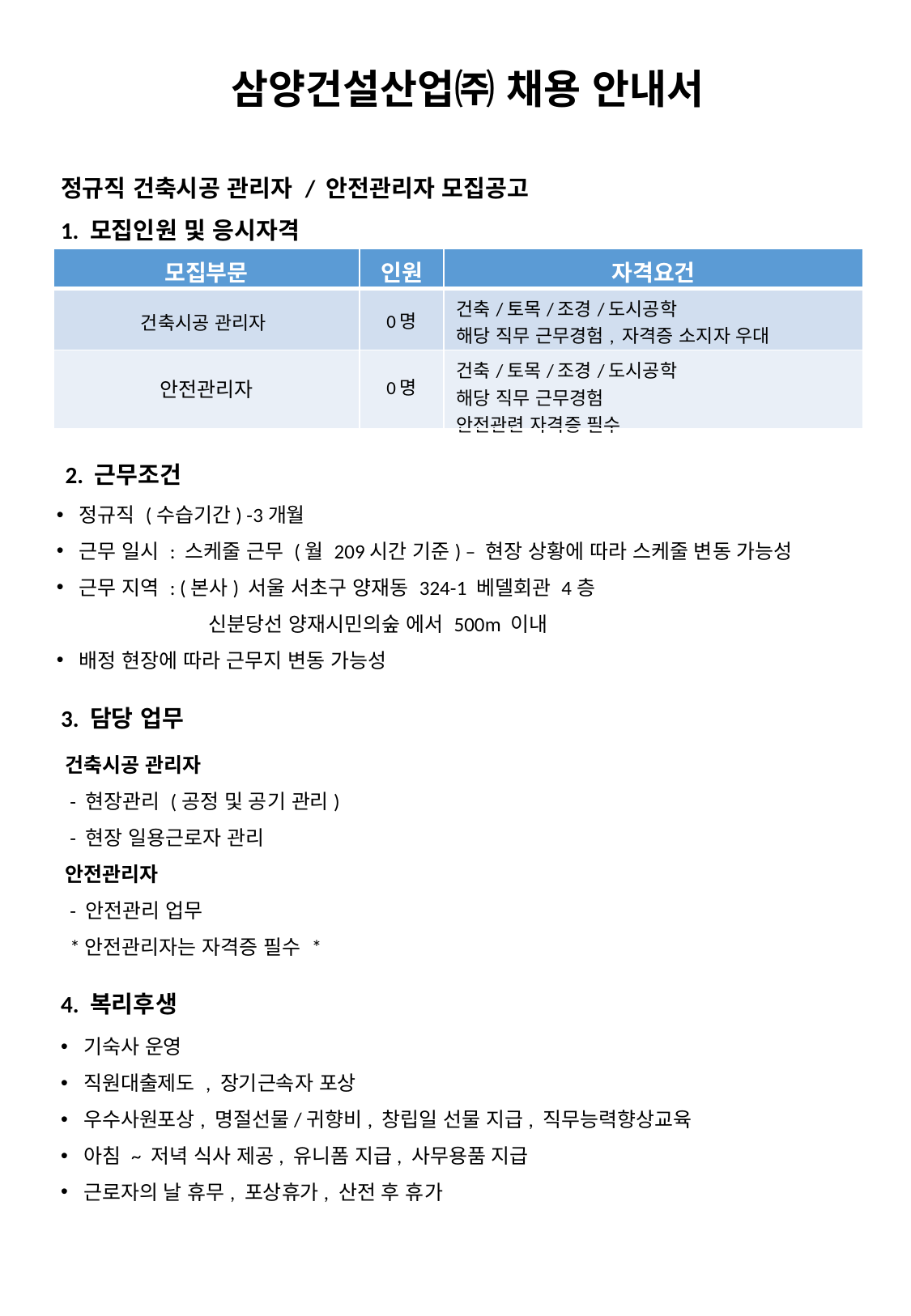

삼양건설산업㈜ 채용 안내서
정규직 건축시공 관리자 / 안전관리자 모집공고
1. 모집인원 및 응시자격
| 모집부문 | 인원 | 자격요건 |
| --- | --- | --- |
| 건축시공 관리자 | 0명 | 건축/토목/조경/도시공학 해당 직무 근무경험, 자격증 소지자 우대 |
| 안전관리자 | 0명 | 건축/토목/조경/도시공학 해당 직무 근무경험 안전관련 자격증 필수 |
2. 근무조건
정규직 (수습기간) -3개월
근무 일시 : 스케줄 근무 (월 209시간 기준) – 현장 상황에 따라 스케줄 변동 가능성
근무 지역 : (본사) 서울 서초구 양재동 324-1 베델회관 4층
                          신분당선 양재시민의숲 에서 500m 이내
배정 현장에 따라 근무지 변동 가능성

3. 담당 업무
건축시공 관리자
 - 현장관리 (공정 및 공기 관리)
 - 현장 일용근로자 관리
안전관리자
 - 안전관리 업무
 *안전관리자는 자격증 필수 *
4. 복리후생
기숙사 운영
직원대출제도 , 장기근속자 포상
우수사원포상, 명절선물/귀향비, 창립일 선물 지급, 직무능력향상교육
아침 ~ 저녁 식사 제공, 유니폼 지급, 사무용품 지급
근로자의 날 휴무, 포상휴가, 산전 후 휴가